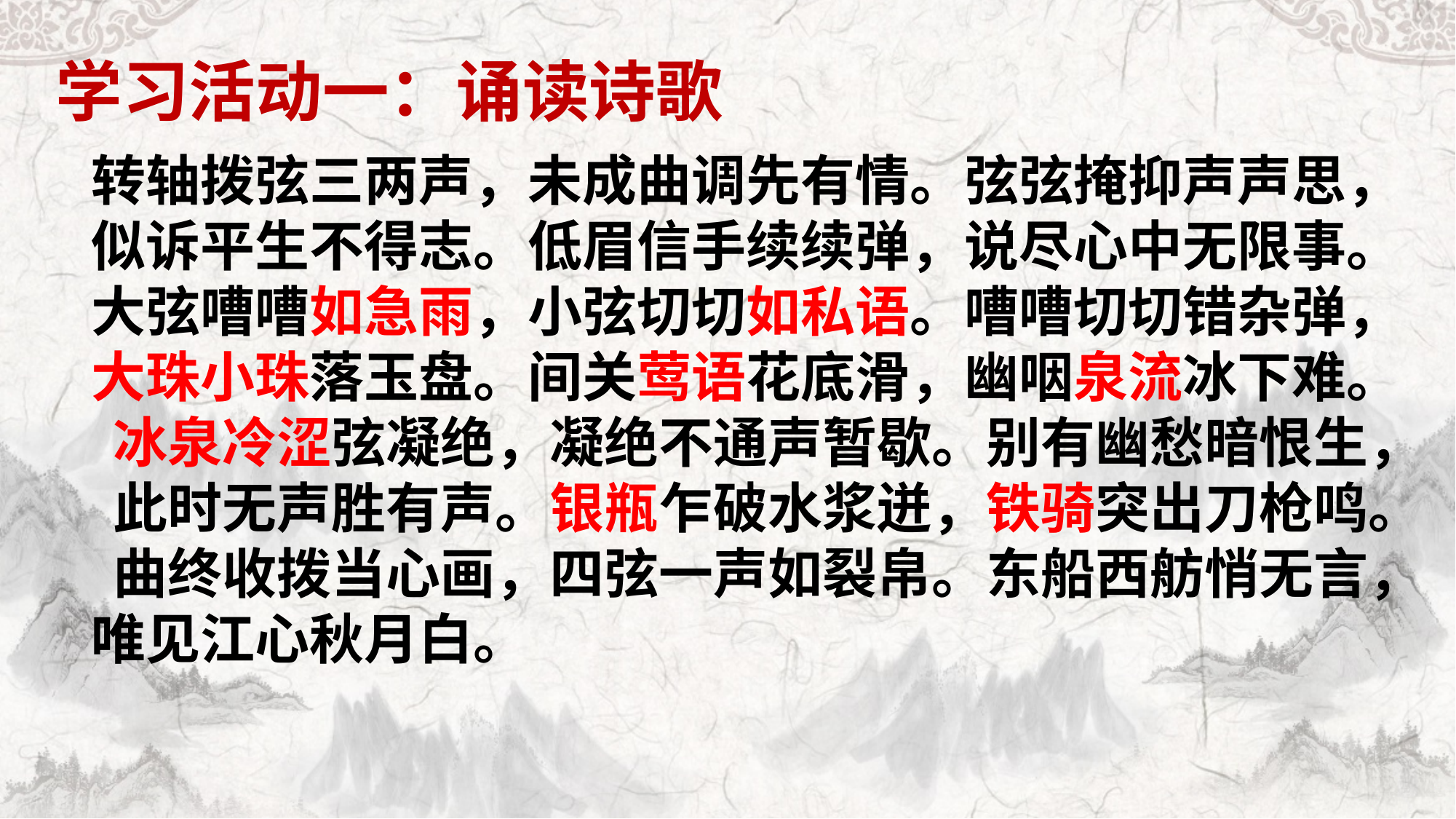

学习活动一：诵读诗歌
转轴拨弦三两声，未成曲调先有情。弦弦掩抑声声思，似诉平生不得志。低眉信手续续弹，说尽心中无限事。
大弦嘈嘈如急雨，小弦切切如私语。嘈嘈切切错杂弹，大珠小珠落玉盘。间关莺语花底滑，幽咽泉流冰下难。
冰泉冷涩弦凝绝，凝绝不通声暂歇。别有幽愁暗恨生，此时无声胜有声。银瓶乍破水浆迸，铁骑突出刀枪鸣。曲终收拨当心画，四弦一声如裂帛。东船西舫悄无言，
唯见江心秋月白。